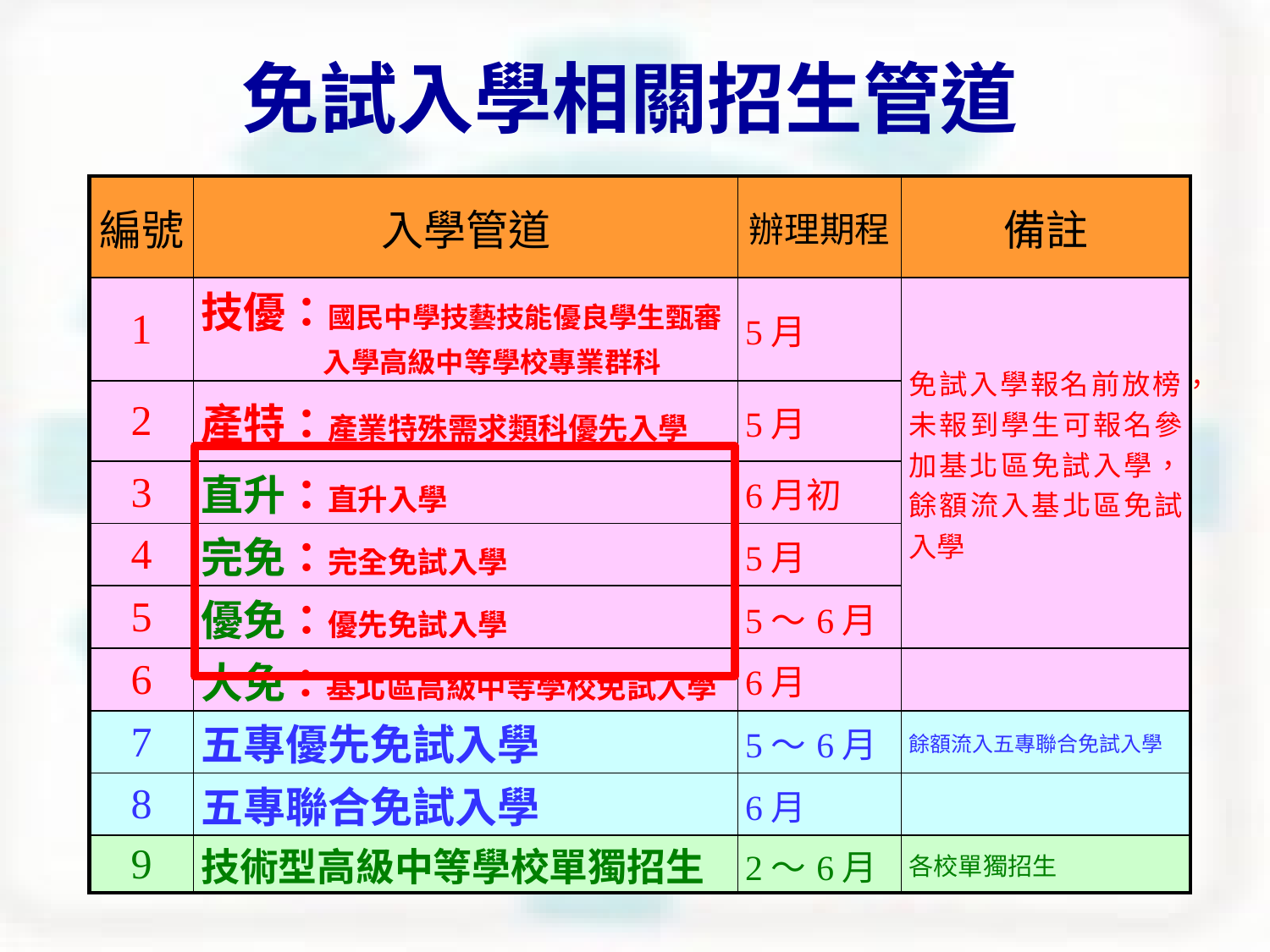

免試入學相關招生管道
| 編號 | 入學管道 | 辦理期程 | 備註 |
| --- | --- | --- | --- |
| 1 | 技優：國民中學技藝技能優良學生甄審 入學高級中等學校專業群科 | 5月 | 免試入學報名前放榜，未報到學生可報名參加基北區免試入學，餘額流入基北區免試入學 |
| 2 | 產特：產業特殊需求類科優先入學 | 5月 |  |
| 3 | 直升：直升入學 | 6月初 |  |
| 4 | 完免：完全免試入學 | 5月 |  |
| 5 | 優免：優先免試入學 | 5〜6月 |  |
| 6 | 大免：基北區高級中等學校免試入學 | 6月 |  |
| 7 | 五專優先免試入學 | 5〜6月 | 餘額流入五專聯合免試入學 |
| 8 | 五專聯合免試入學 | 6月 |  |
| 9 | 技術型高級中等學校單獨招生 | 2〜6月 | 各校單獨招生 |